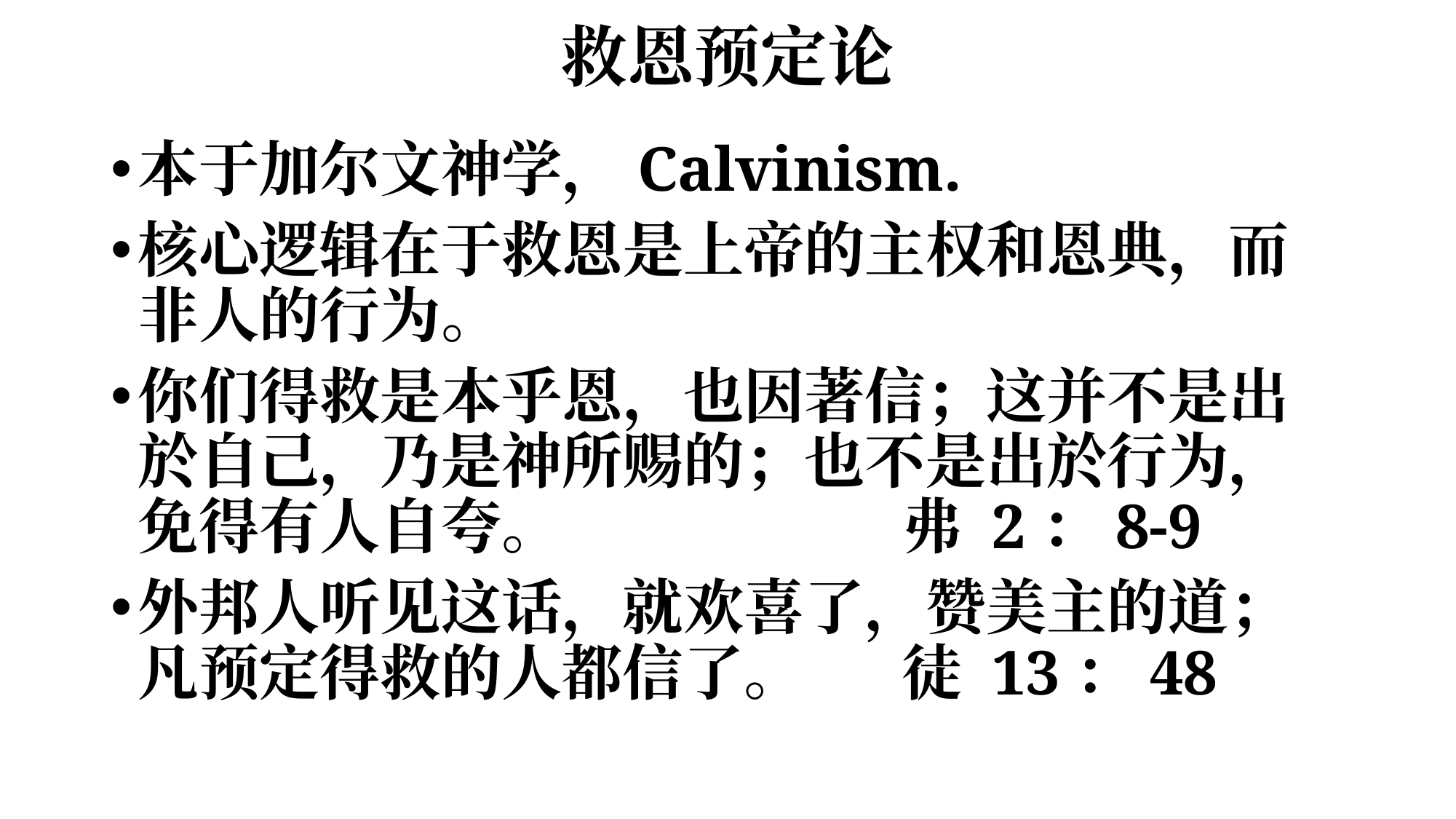

# 救恩预定论
本于加尔文神学，Calvinism.
核心逻辑在于救恩是上帝的主权和恩典，而非人的行为。
你们得救是本乎恩，也因著信；这并不是出於自己，乃是神所赐的；也不是出於行为，免得有人自夸。 			弗 2：8-9
外邦人听见这话，就欢喜了，赞美主的道；凡预定得救的人都信了。	徒 13：48